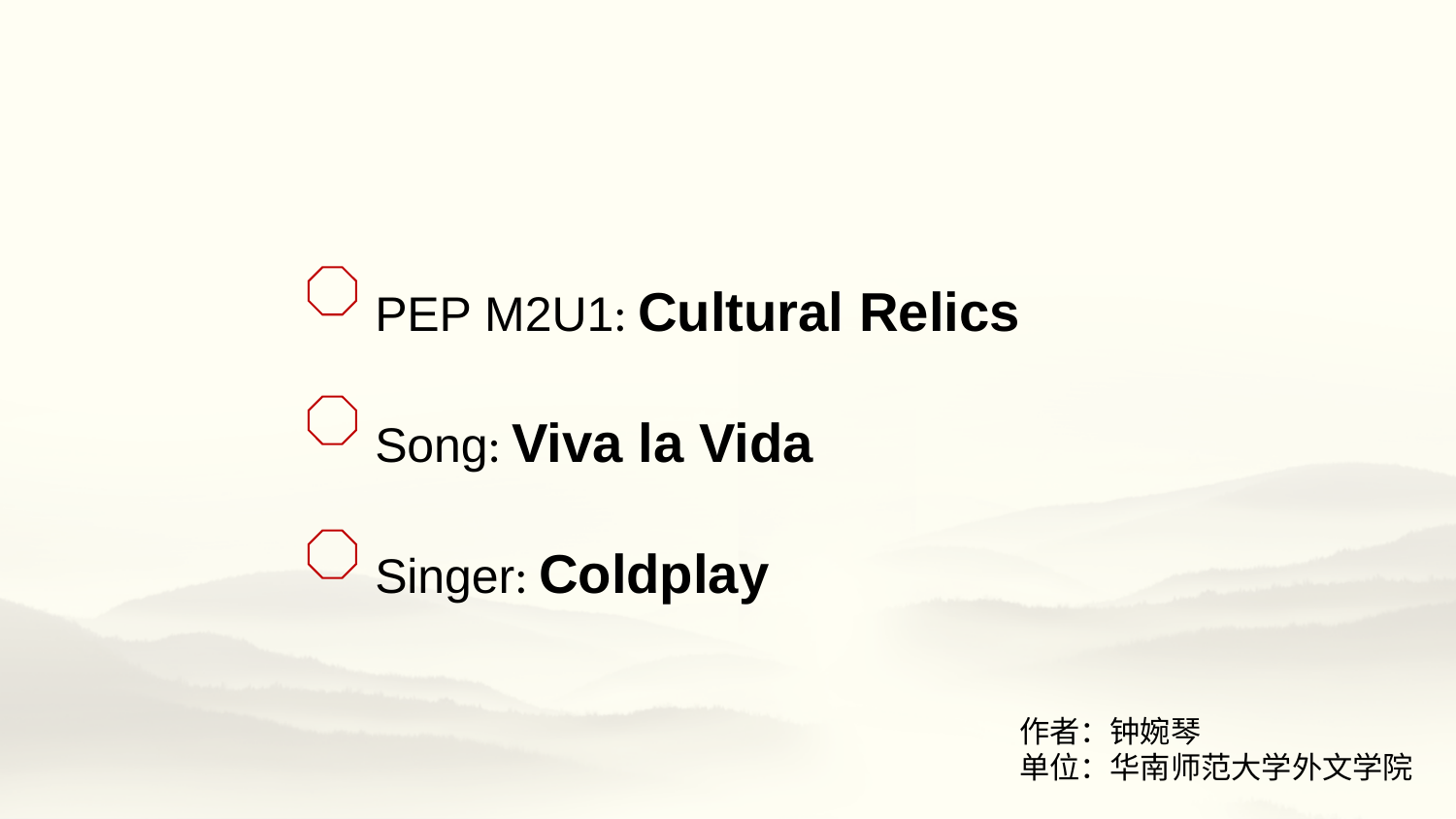

PEP M2U1: Cultural Relics
Song: Viva la Vida
Singer: Coldplay

作者：钟婉琴
单位：华南师范大学外文学院